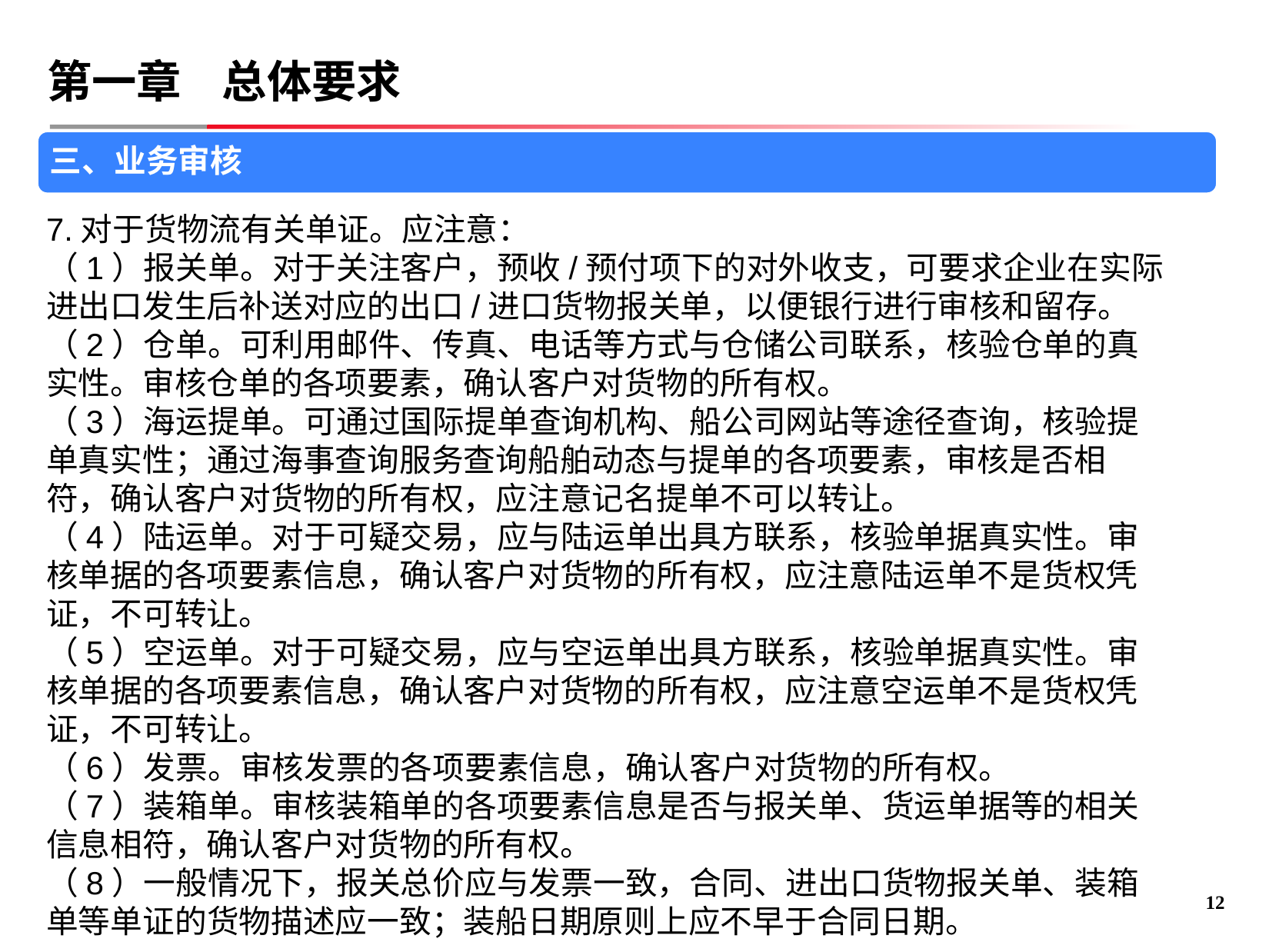

# 第一章    总体要求

三、业务审核
7.对于货物流有关单证。应注意：
（1）报关单。对于关注客户，预收/预付项下的对外收支，可要求企业在实际进出口发生后补送对应的出口/进口货物报关单，以便银行进行审核和留存。
（2）仓单。可利用邮件、传真、电话等方式与仓储公司联系，核验仓单的真实性。审核仓单的各项要素，确认客户对货物的所有权。
（3）海运提单。可通过国际提单查询机构、船公司网站等途径查询，核验提单真实性；通过海事查询服务查询船舶动态与提单的各项要素，审核是否相符，确认客户对货物的所有权，应注意记名提单不可以转让。
（4）陆运单。对于可疑交易，应与陆运单出具方联系，核验单据真实性。审核单据的各项要素信息，确认客户对货物的所有权，应注意陆运单不是货权凭证，不可转让。
（5）空运单。对于可疑交易，应与空运单出具方联系，核验单据真实性。审核单据的各项要素信息，确认客户对货物的所有权，应注意空运单不是货权凭证，不可转让。
（6）发票。审核发票的各项要素信息，确认客户对货物的所有权。
（7）装箱单。审核装箱单的各项要素信息是否与报关单、货运单据等的相关信息相符，确认客户对货物的所有权。
（8）一般情况下，报关总价应与发票一致，合同、进出口货物报关单、装箱单等单证的货物描述应一致；装船日期原则上应不早于合同日期。
12